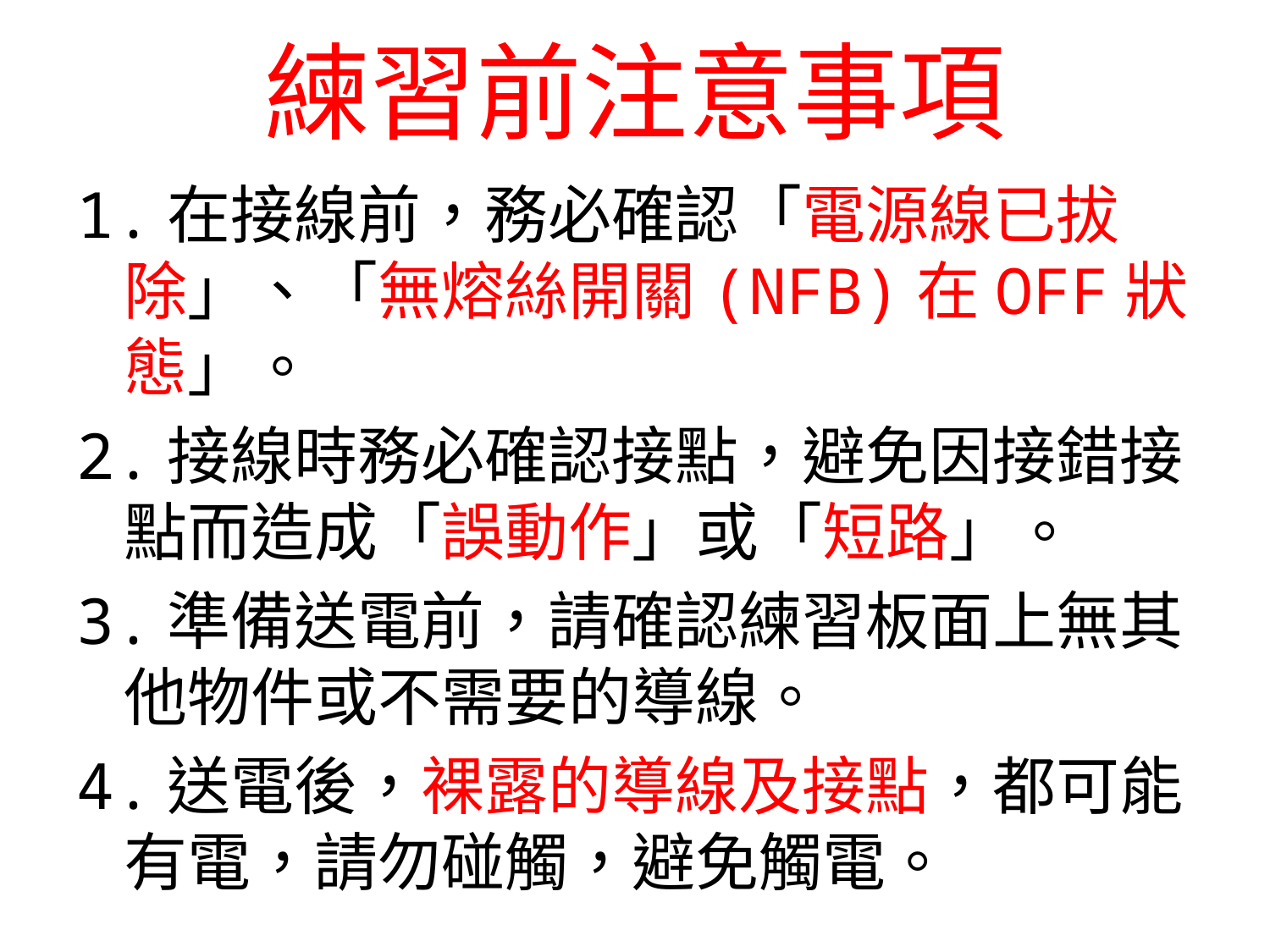

# 練習前注意事項
1.在接線前，務必確認「電源線已拔除」、「無熔絲開關(NFB)在OFF狀態」。
2.接線時務必確認接點，避免因接錯接點而造成「誤動作」或「短路」。
3.準備送電前，請確認練習板面上無其他物件或不需要的導線。
4.送電後，裸露的導線及接點，都可能有電，請勿碰觸，避免觸電。